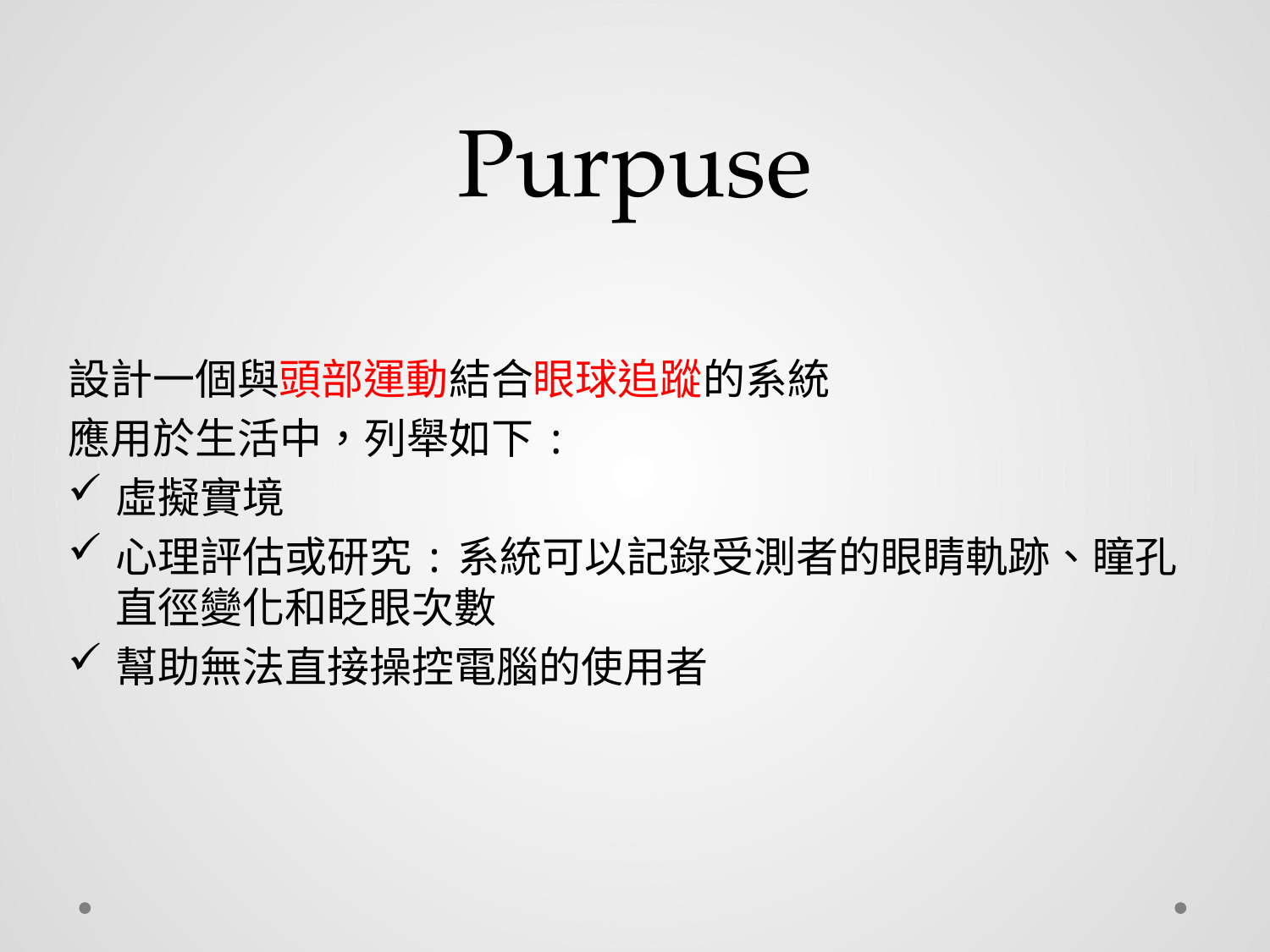

# Purpuse
設計一個與頭部運動結合眼球追蹤的系統
應用於生活中，列舉如下:
虛擬實境
心理評估或研究:系統可以記錄受測者的眼睛軌跡、瞳孔直徑變化和眨眼次數
幫助無法直接操控電腦的使用者